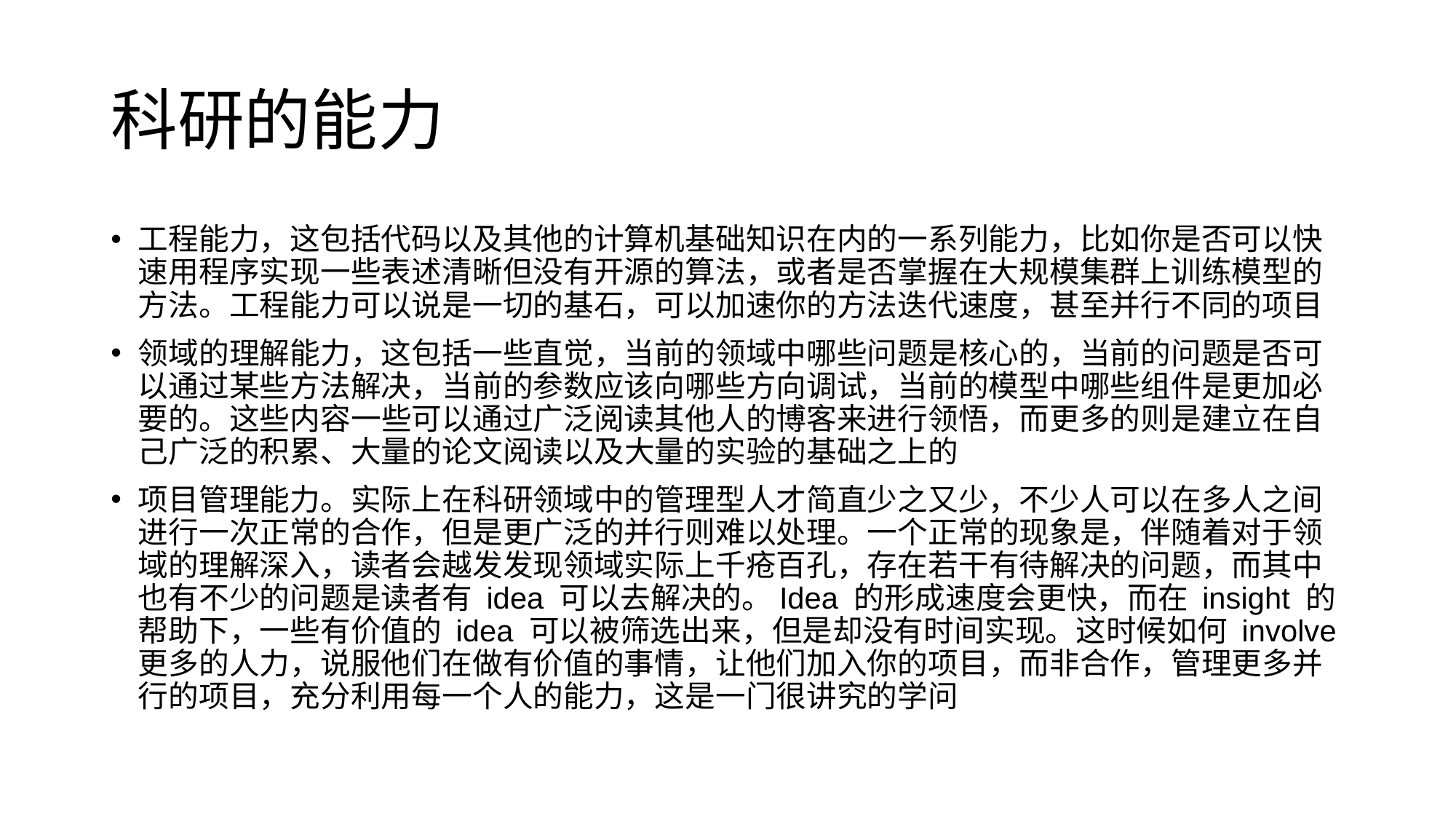

# 科研的能力
工程能力，这包括代码以及其他的计算机基础知识在内的一系列能力，比如你是否可以快速用程序实现一些表述清晰但没有开源的算法，或者是否掌握在大规模集群上训练模型的方法。工程能力可以说是一切的基石，可以加速你的方法迭代速度，甚至并行不同的项目
领域的理解能力，这包括一些直觉，当前的领域中哪些问题是核心的，当前的问题是否可以通过某些方法解决，当前的参数应该向哪些方向调试，当前的模型中哪些组件是更加必要的。这些内容一些可以通过广泛阅读其他人的博客来进行领悟，而更多的则是建立在自己广泛的积累、大量的论文阅读以及大量的实验的基础之上的
项目管理能力。实际上在科研领域中的管理型人才简直少之又少，不少人可以在多人之间进行一次正常的合作，但是更广泛的并行则难以处理。一个正常的现象是，伴随着对于领域的理解深入，读者会越发发现领域实际上千疮百孔，存在若干有待解决的问题，而其中也有不少的问题是读者有 idea 可以去解决的。Idea 的形成速度会更快，而在 insight 的帮助下，一些有价值的 idea 可以被筛选出来，但是却没有时间实现。这时候如何 involve 更多的人力，说服他们在做有价值的事情，让他们加入你的项目，而非合作，管理更多并行的项目，充分利用每一个人的能力，这是一门很讲究的学问